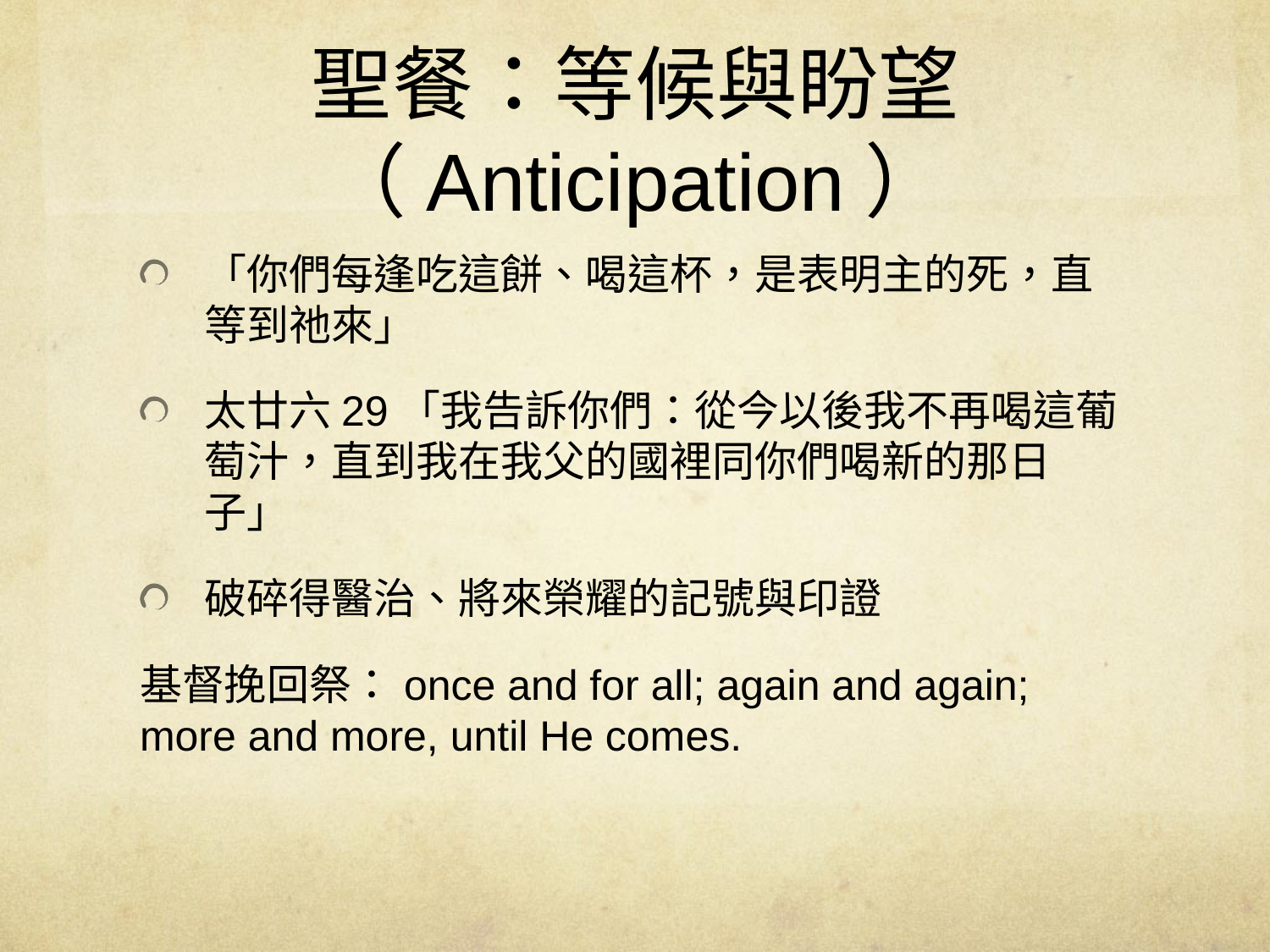

# 聖餐：等候與盼望（Anticipation）
「你們每逢吃這餅、喝這杯，是表明主的死，直等到祂來」
太廿六29「我告訴你們：從今以後我不再喝這葡萄汁，直到我在我父的國裡同你們喝新的那日子」
破碎得醫治、將來榮耀的記號與印證
基督挽回祭：once and for all; again and again; more and more, until He comes.